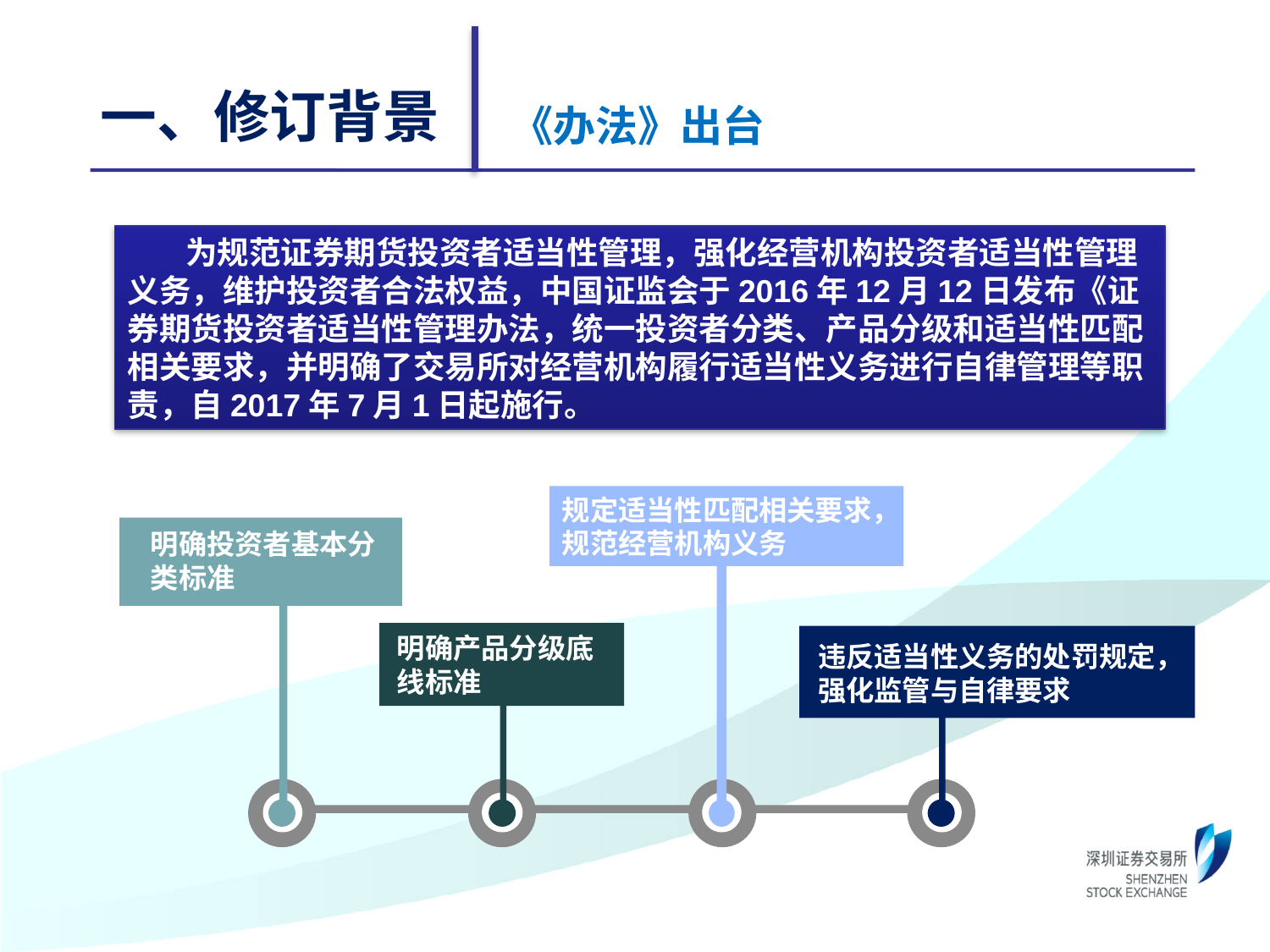

一、修订背景
《办法》出台

       为规范证券期货投资者适当性管理，强化经营机构投资者适当性管理义务，维护投资者合法权益，中国证监会于2016年12月12日发布《证券期货投资者适当性管理办法，统一投资者分类、产品分级和适当性匹配相关要求，并明确了交易所对经营机构履行适当性义务进行自律管理等职责，自2017年7月1日起施行。
规定适当性匹配相关要求，规范经营机构义务

明确投资者基本分类标准

明确产品分级底线标准

违反适当性义务的处罚规定，强化监管与自律要求